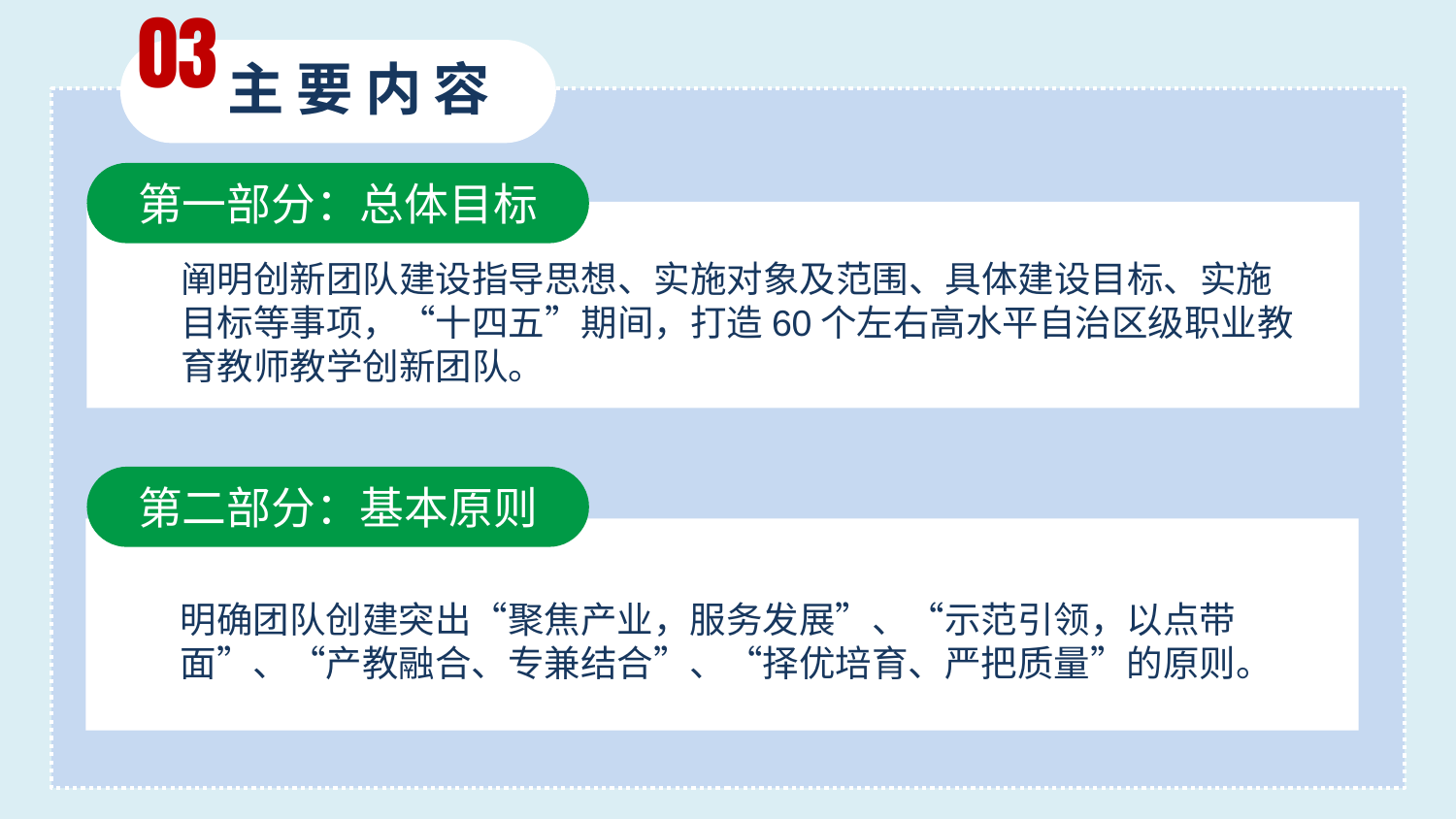

03

主要内容

第一部分：总体目标

阐明创新团队建设指导思想、实施对象及范围、具体建设目标、实施目标等事项，“十四五”期间，打造60个左右高水平自治区级职业教育教师教学创新团队。
第二部分：基本原则

明确团队创建突出“聚焦产业，服务发展”、“示范引领，以点带面”、“产教融合、专兼结合”、“择优培育、严把质量”的原则。